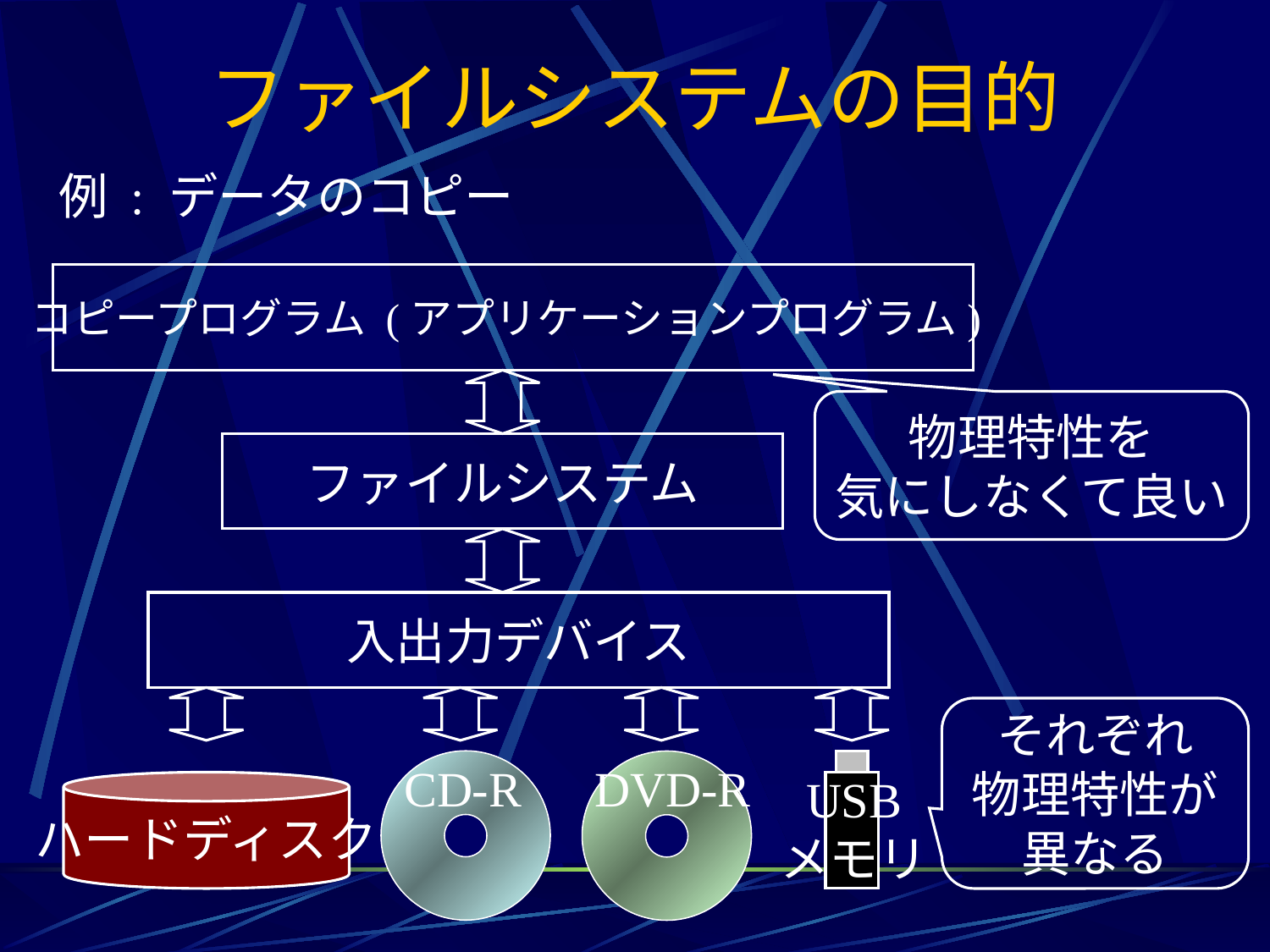

# ファイルシステムの目的
例 : データのコピー

コピープログラム (アプリケーションプログラム)

物理特性を
気にしなくて良い
ファイルシステム

入出力デバイス

それぞれ
物理特性が
異なる

CD-R

DVD-R

USB
メモリ

ハードディスク